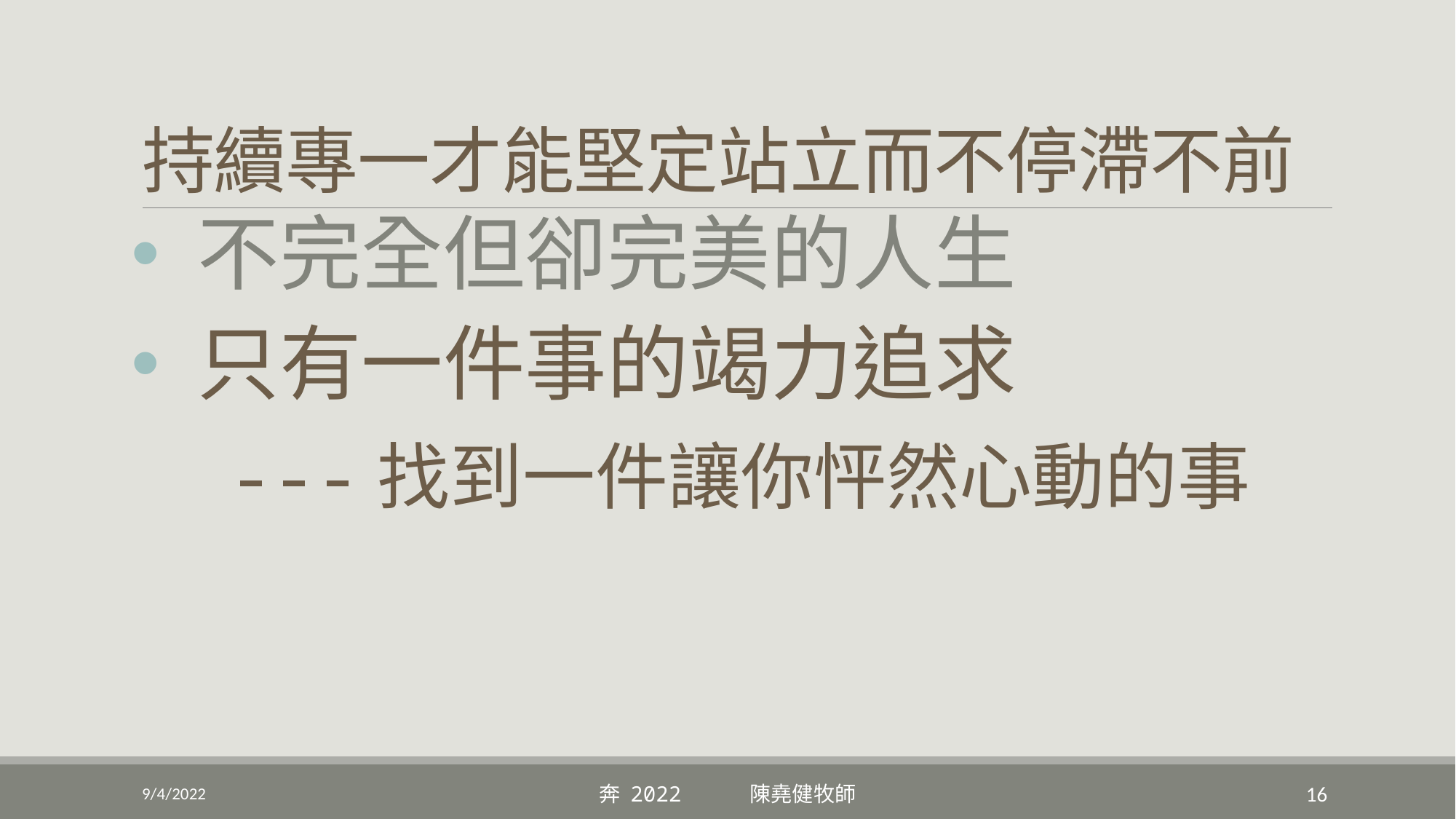

# 持續專一才能堅定站立而不停滯不前
 不完全但卻完美的人生
 只有一件事的竭力追求
  ---找到一件讓你怦然心動的事
9/4/2022
奔 2022     陳堯健牧師
16